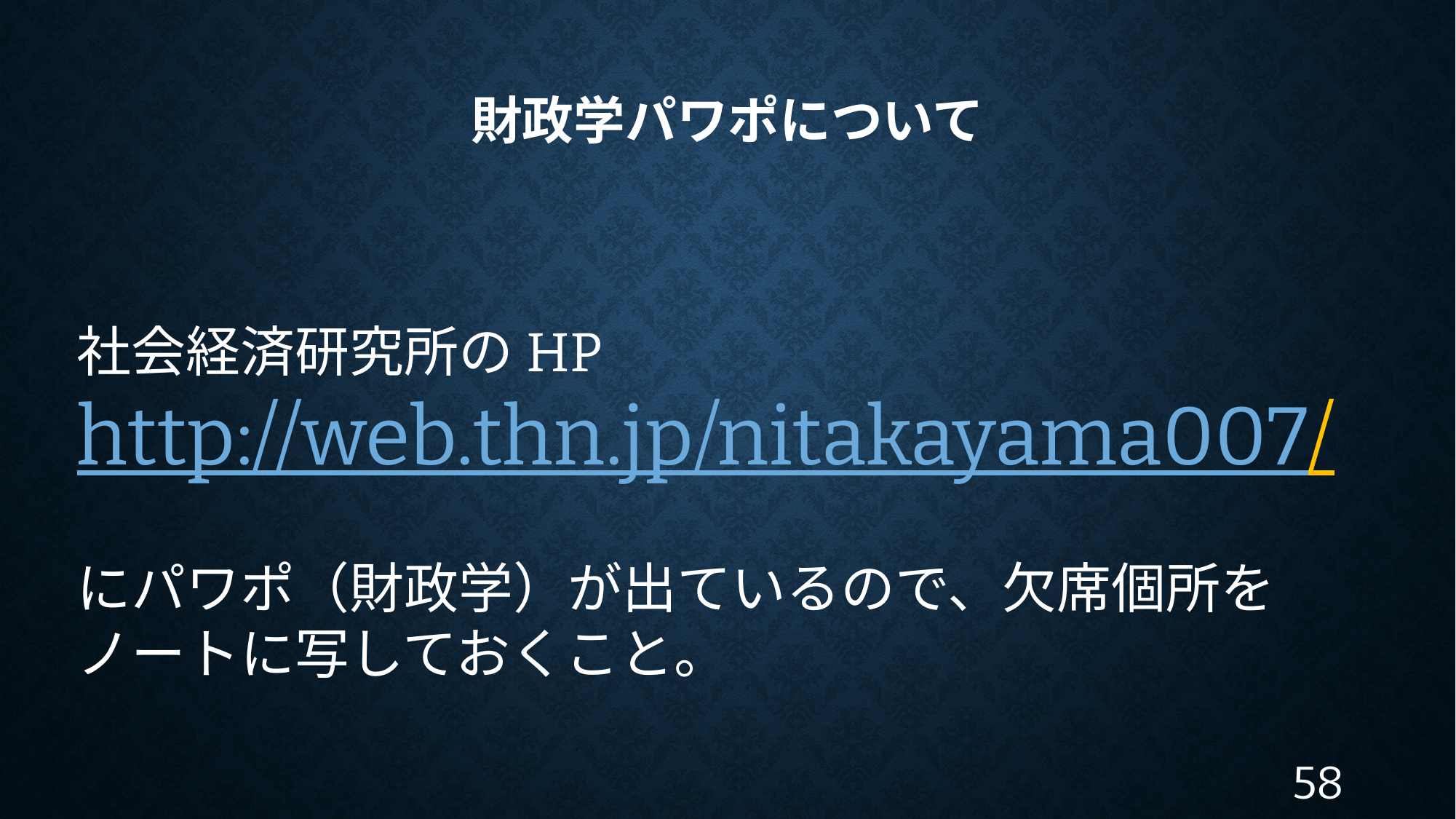

# 財政学パワポについて
社会経済研究所のHP
http://web.thn.jp/nitakayama007/
にパワポ（財政学）が出ているので、欠席個所をノートに写しておくこと。
58